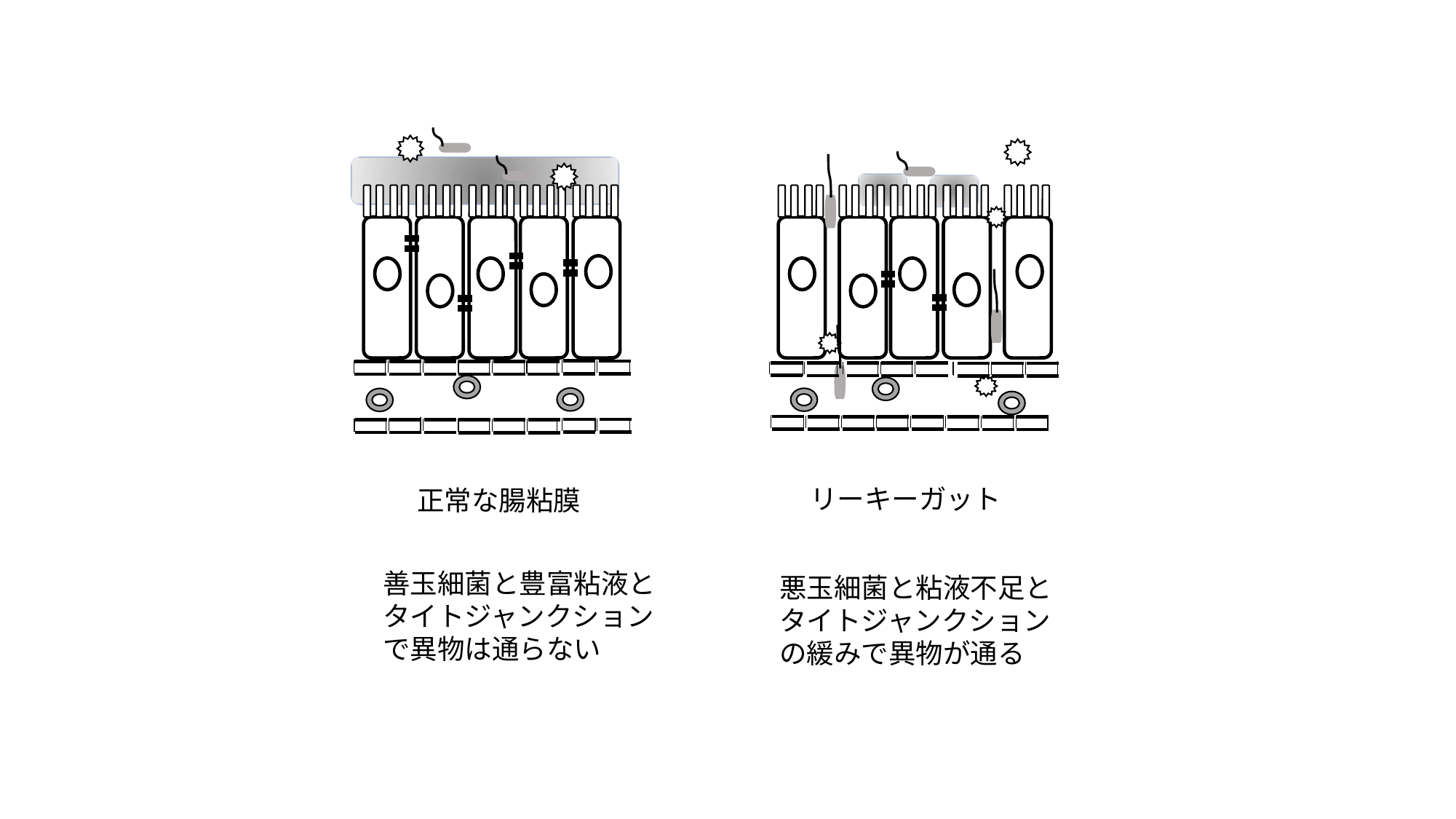

リーキーガット
正常な腸粘膜
善玉細菌と豊富粘液と
タイトジャンクション
で異物は通らない
悪玉細菌と粘液不足と
タイトジャンクション
の緩みで異物が通る